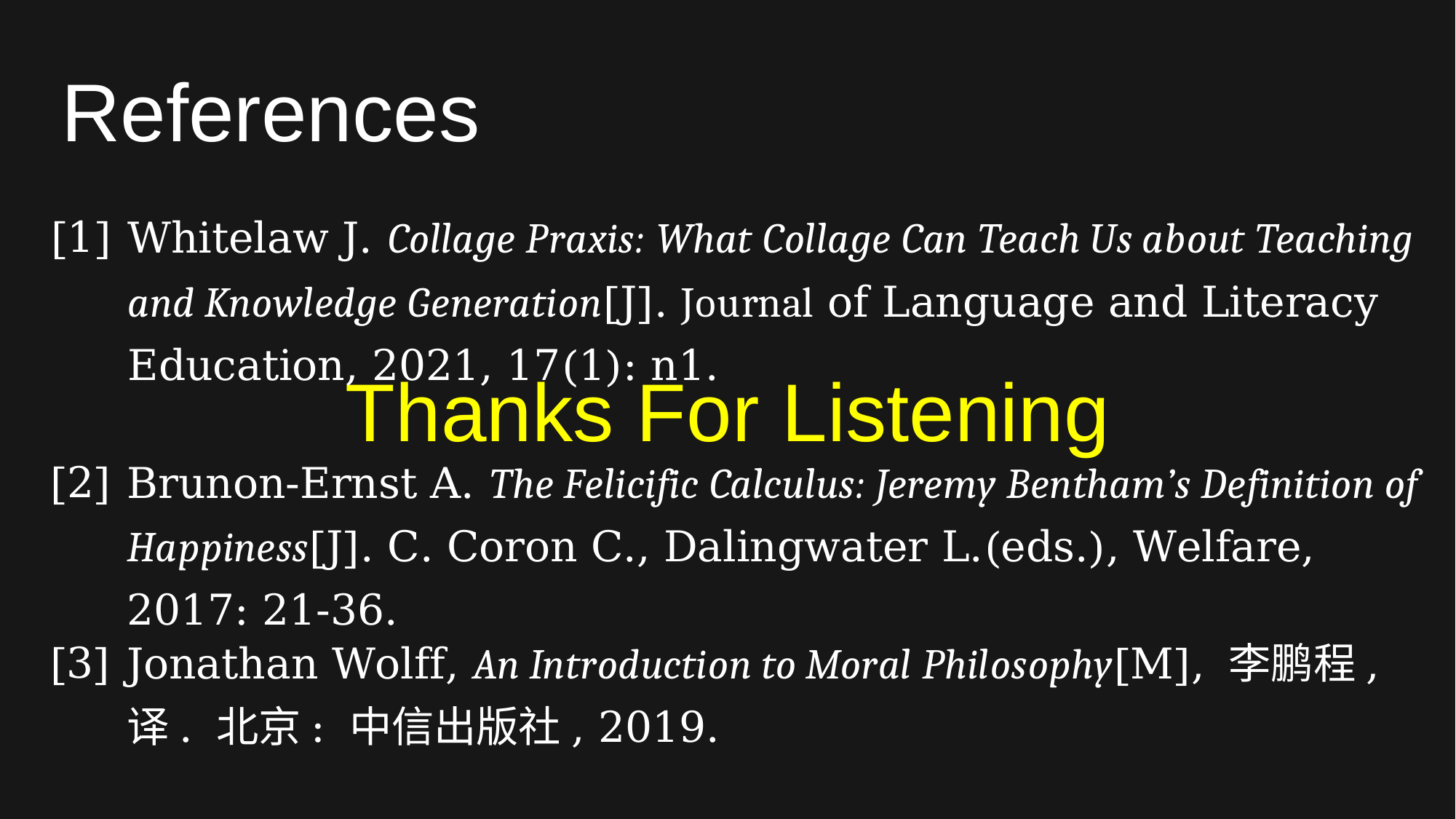

References
[1]
Whitelaw J. Collage Praxis: What Collage Can Teach Us about Teaching and Knowledge Generation[J]. Journal of Language and Literacy Education, 2021, 17(1): n1.
特别鸣谢
Thanks For Listening

云归迟　NKID00
[2]
Brunon‐Ernst A. The Felicific Calculus: Jeremy Bentham’s Definition of Happiness[J]. C. Coron C., Dalingwater L.(eds.), Welfare, 2017: 21-36.
[3]
Jonathan Wolff, An Introduction to Moral Philosophy[M], 李鹏程, 译. 北京: 中信出版社, 2019.